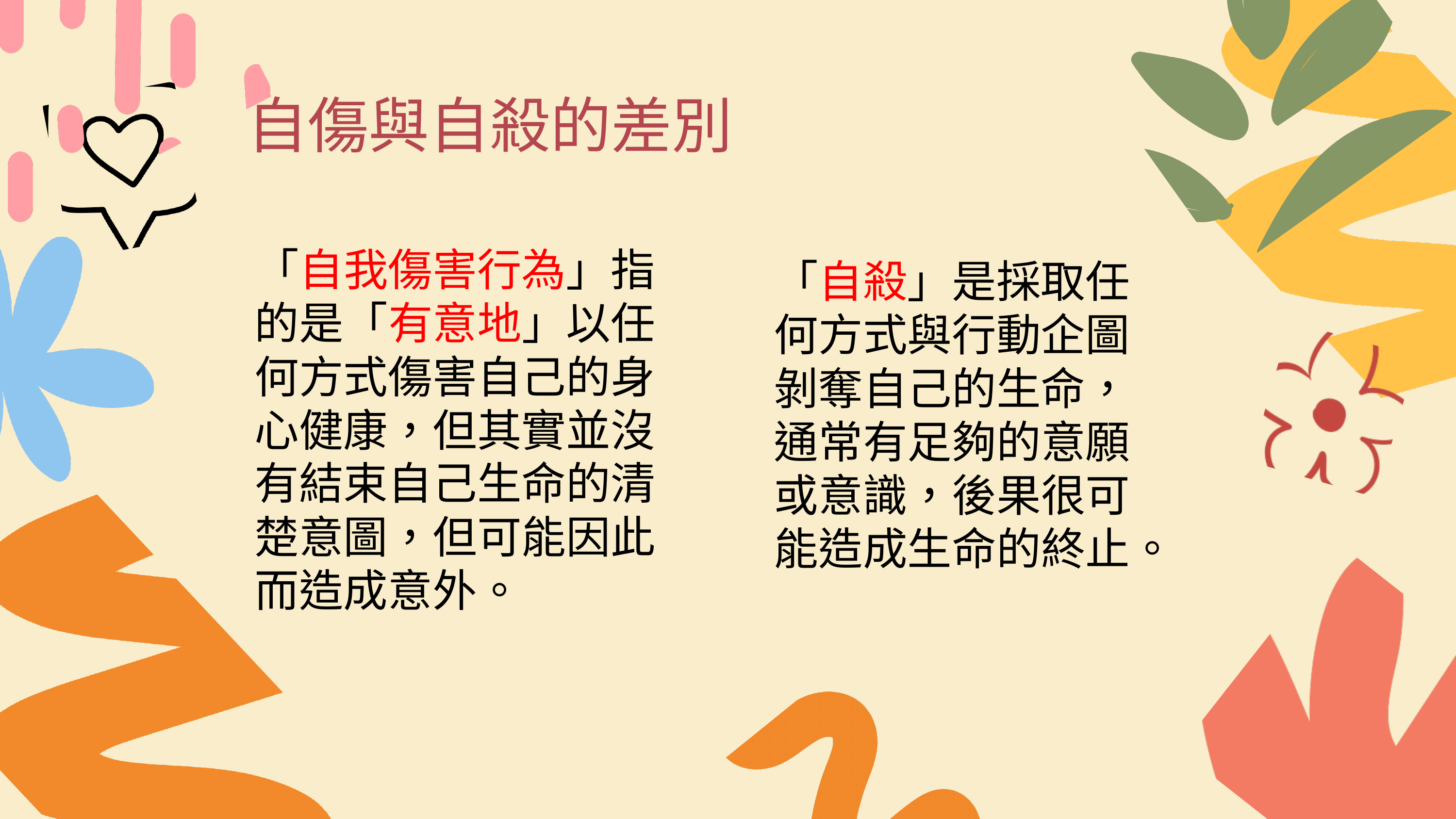

自傷與自殺的差別

「自我傷害行為」指的是「有意地」以任何方式傷害自己的身心健康，但其實並沒有結束自己生命的清楚意圖，但可能因此而造成意外。

「自殺」是採取任何方式與行動企圖剝奪自己的生命，通常有足夠的意願或意識，後果很可能造成生命的終止。